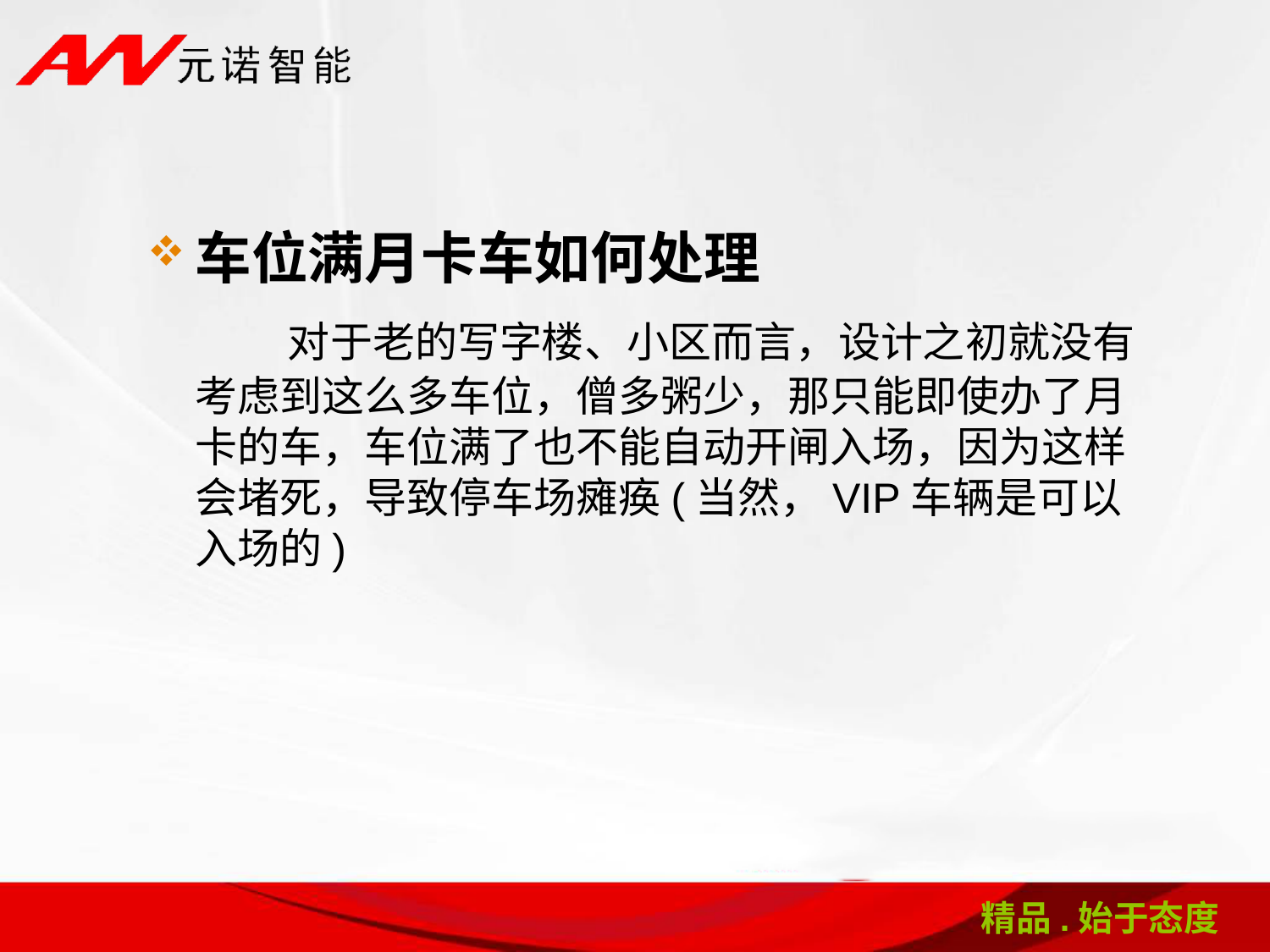

车位满月卡车如何处理
          对于老的写字楼、小区而言，设计之初就没有考虑到这么多车位，僧多粥少，那只能即使办了月卡的车，车位满了也不能自动开闸入场，因为这样会堵死，导致停车场瘫痪(当然，VIP车辆是可以入场的)